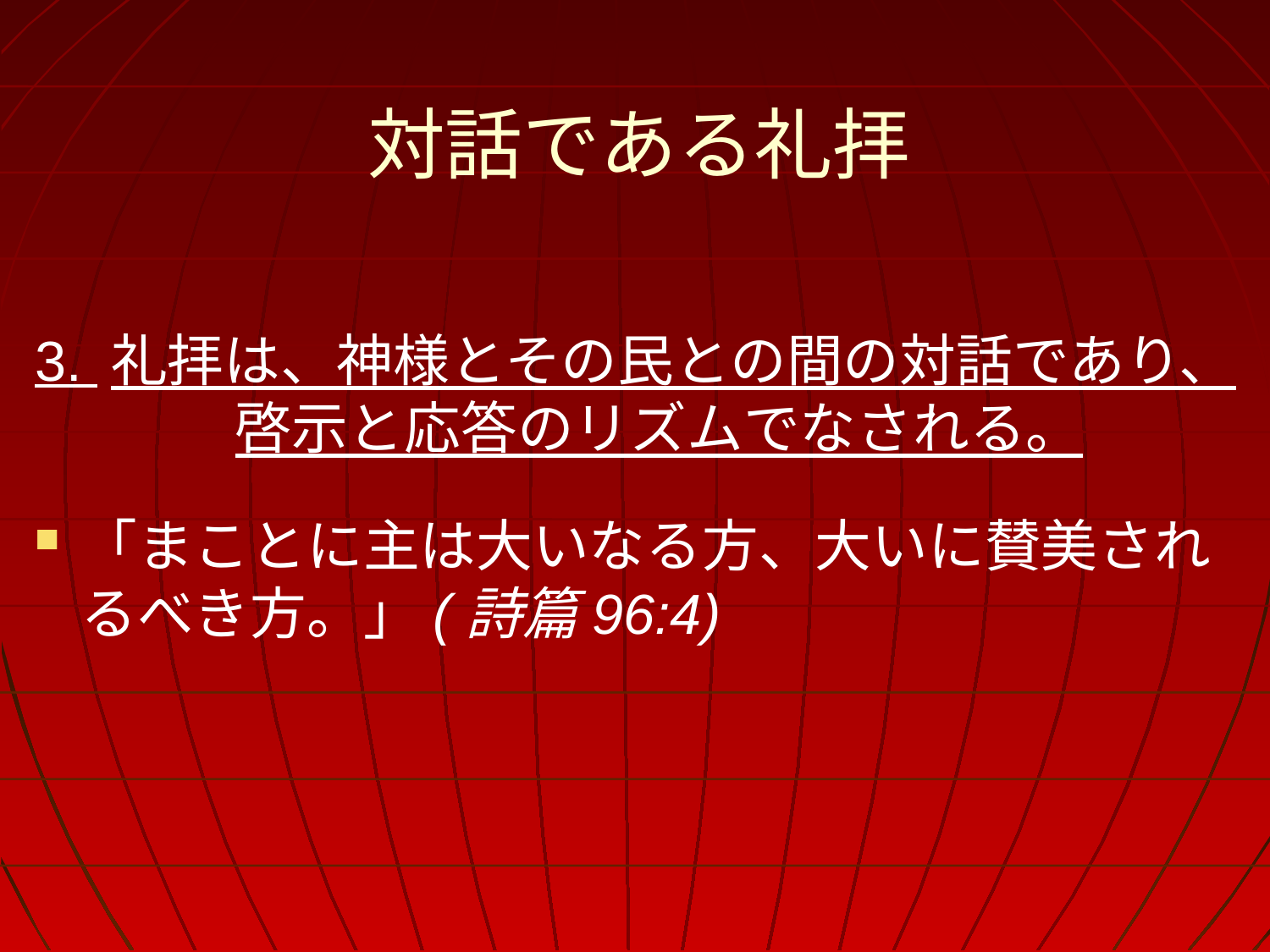

対話である礼拝

3. 礼拝は、神様とその民との間の対話であり、 啓示と応答のリズムでなされる。

「まことに主は大いなる方、大いに賛美されるべき方。」(詩篇96:4)